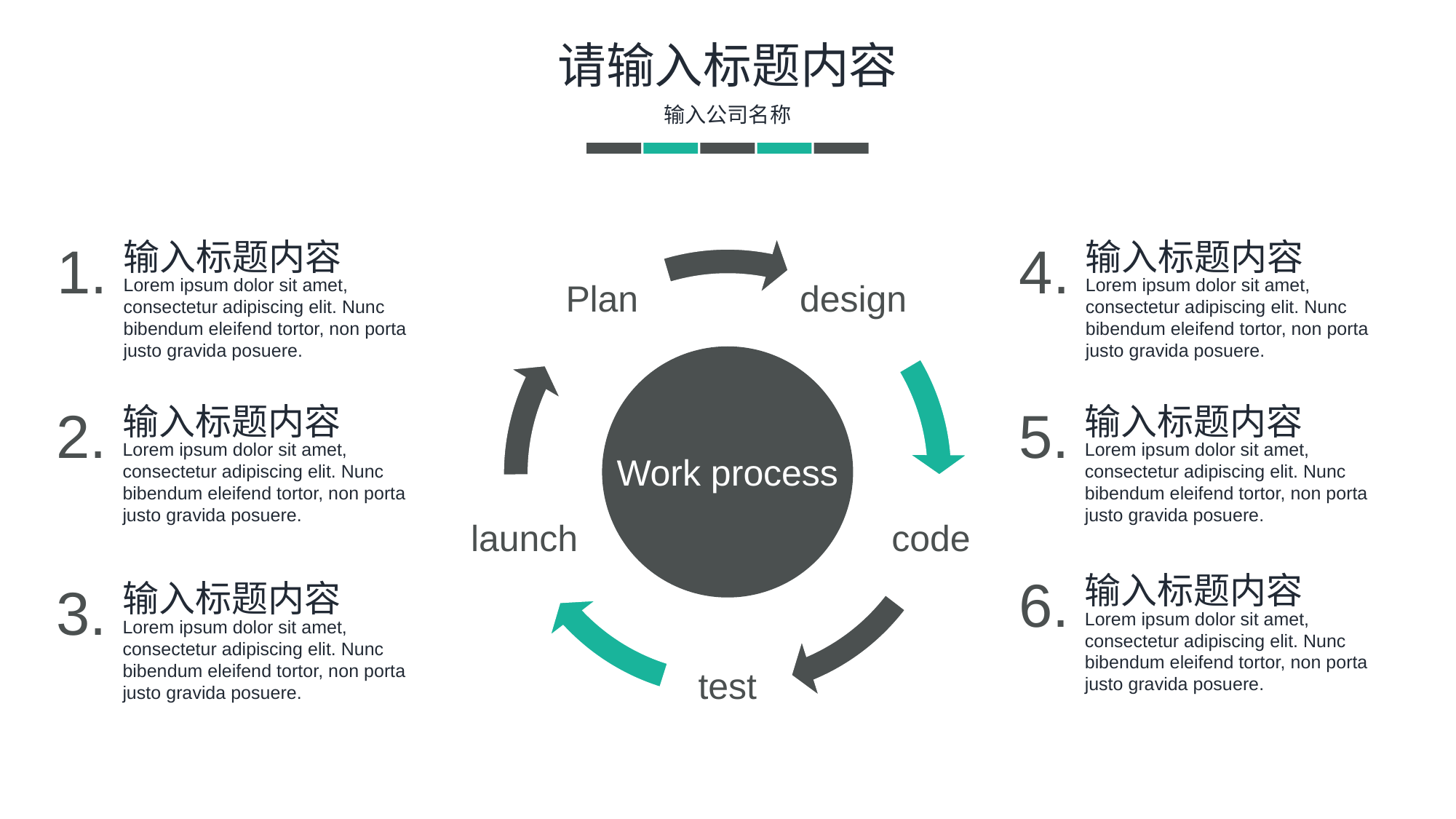

请输入标题内容
输入公司名称

1.
4.
输入标题内容
输入标题内容
design
code
test
launch
Plan
Lorem ipsum dolor sit amet, consectetur adipiscing elit. Nunc bibendum eleifend tortor, non porta justo gravida posuere.
Lorem ipsum dolor sit amet, consectetur adipiscing elit. Nunc bibendum eleifend tortor, non porta justo gravida posuere.

2.
5.
输入标题内容
输入标题内容
Lorem ipsum dolor sit amet, consectetur adipiscing elit. Nunc bibendum eleifend tortor, non porta justo gravida posuere.
Lorem ipsum dolor sit amet, consectetur adipiscing elit. Nunc bibendum eleifend tortor, non porta justo gravida posuere.
Work process
6.
输入标题内容
3.
输入标题内容
Lorem ipsum dolor sit amet, consectetur adipiscing elit. Nunc bibendum eleifend tortor, non porta justo gravida posuere.
Lorem ipsum dolor sit amet, consectetur adipiscing elit. Nunc bibendum eleifend tortor, non porta justo gravida posuere.